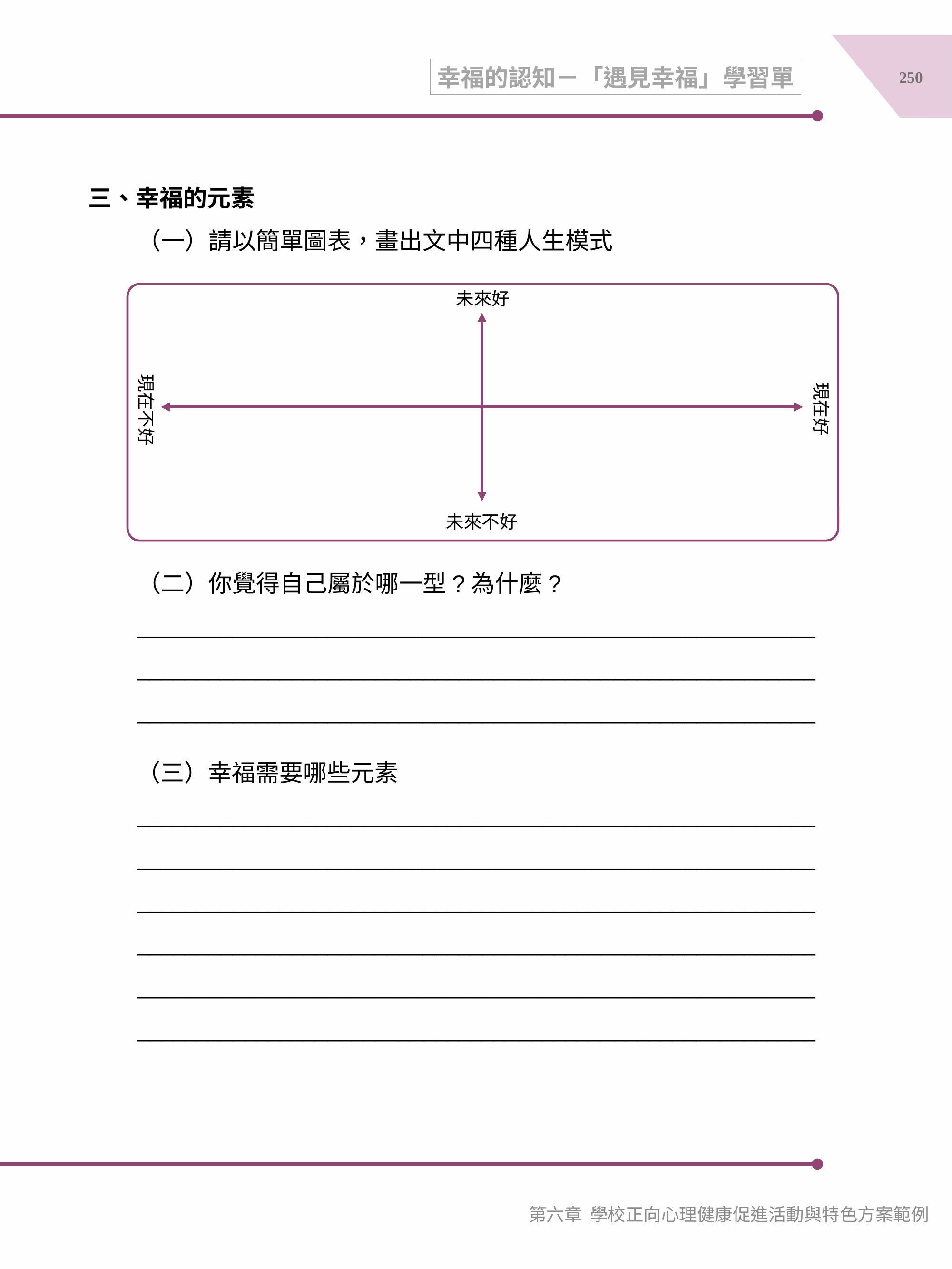

250
幸福的認知－「遇見幸福」學習單
三、幸福的元素
（一）請以簡單圖表，畫出文中四種人生模式

（二）你覺得自己屬於哪一型?為什麼?
_________________________________________________________
_________________________________________________________
_________________________________________________________
（三）幸福需要哪些元素
_________________________________________________________
_________________________________________________________
_________________________________________________________
_________________________________________________________
_________________________________________________________
_________________________________________________________

未來好
現在不好
現在好
未來不好
第六章  學校正向心理健康促進活動與特色方案範例